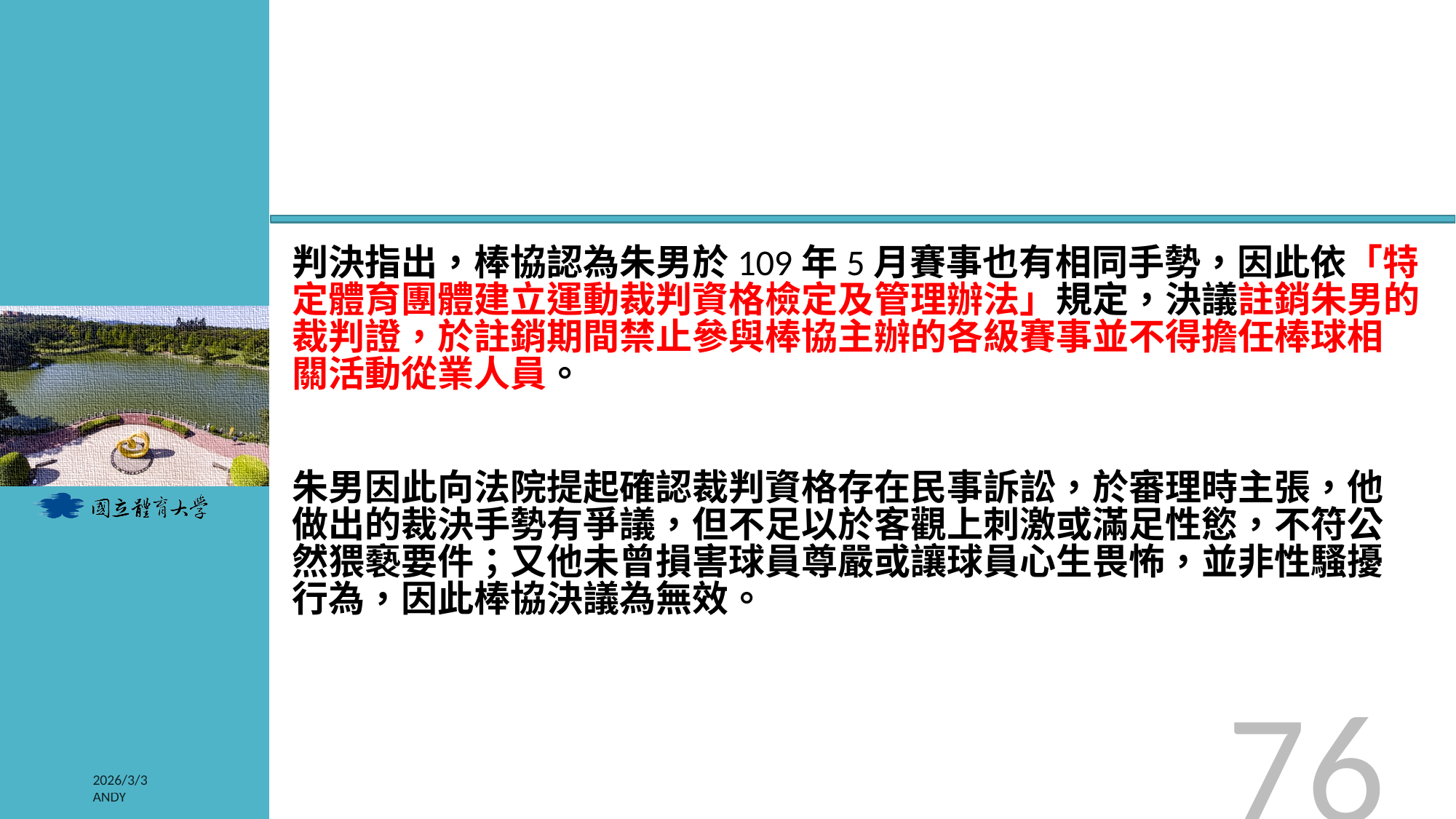

#
判決指出，棒協認為朱男於109年5月賽事也有相同手勢，因此依「特定體育團體建立運動裁判資格檢定及管理辦法」規定，決議註銷朱男的裁判證，於註銷期間禁止參與棒協主辦的各級賽事並不得擔任棒球相關活動從業人員。

朱男因此向法院提起確認裁判資格存在民事訴訟，於審理時主張，他做出的裁決手勢有爭議，但不足以於客觀上刺激或滿足性慾，不符公然猥褻要件；又他未曾損害球員尊嚴或讓球員心生畏怖，並非性騷擾行為，因此棒協決議為無效。

76
2026/3/3
Andy